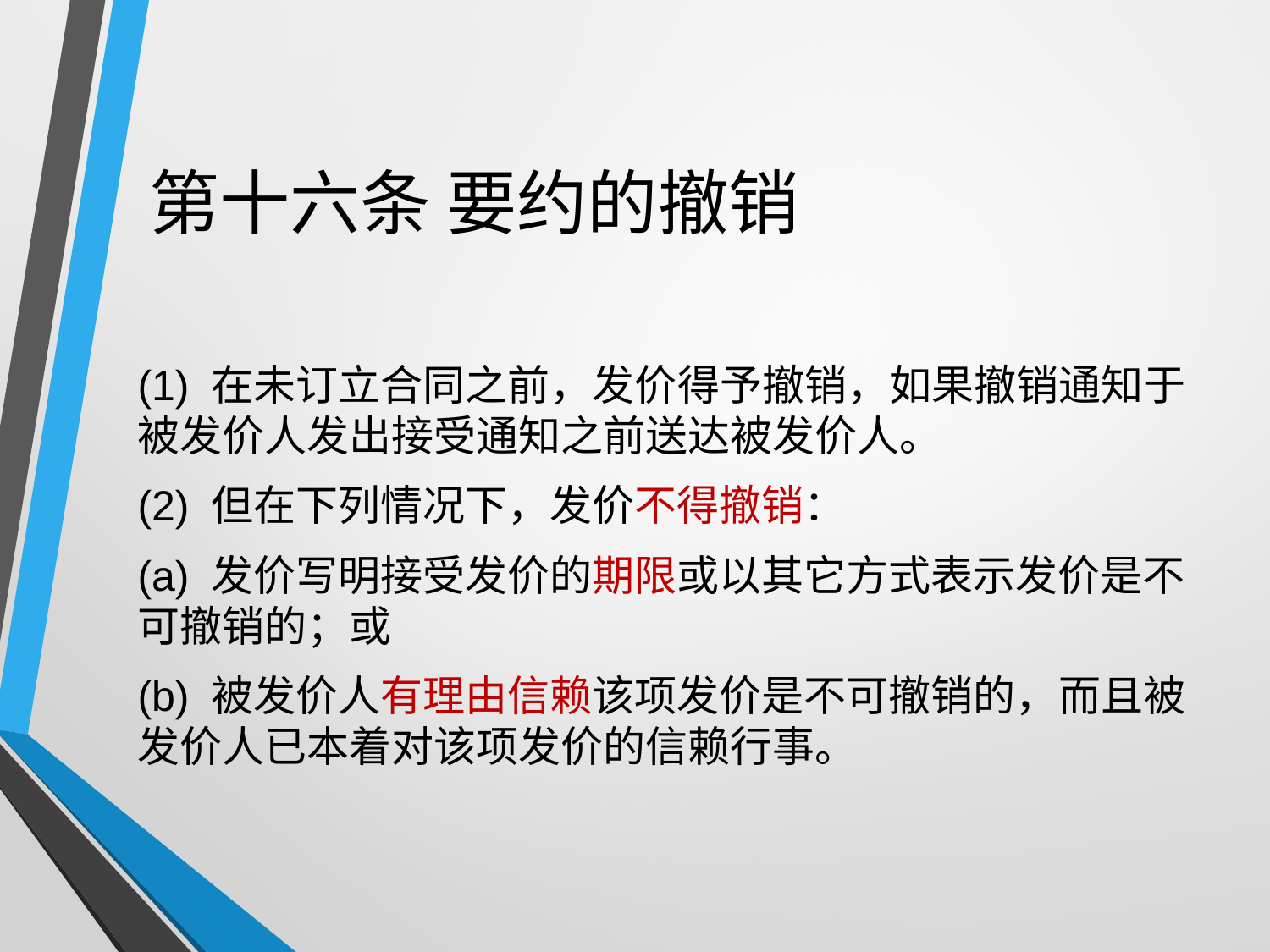

# 第十六条 要约的撤销
(1) 在未订立合同之前，发价得予撤销，如果撤销通知于被发价人发出接受通知之前送达被发价人。
(2) 但在下列情况下，发价不得撤销：
(a) 发价写明接受发价的期限或以其它方式表示发价是不可撤销的；或
(b) 被发价人有理由信赖该项发价是不可撤销的，而且被发价人已本着对该项发价的信赖行事。